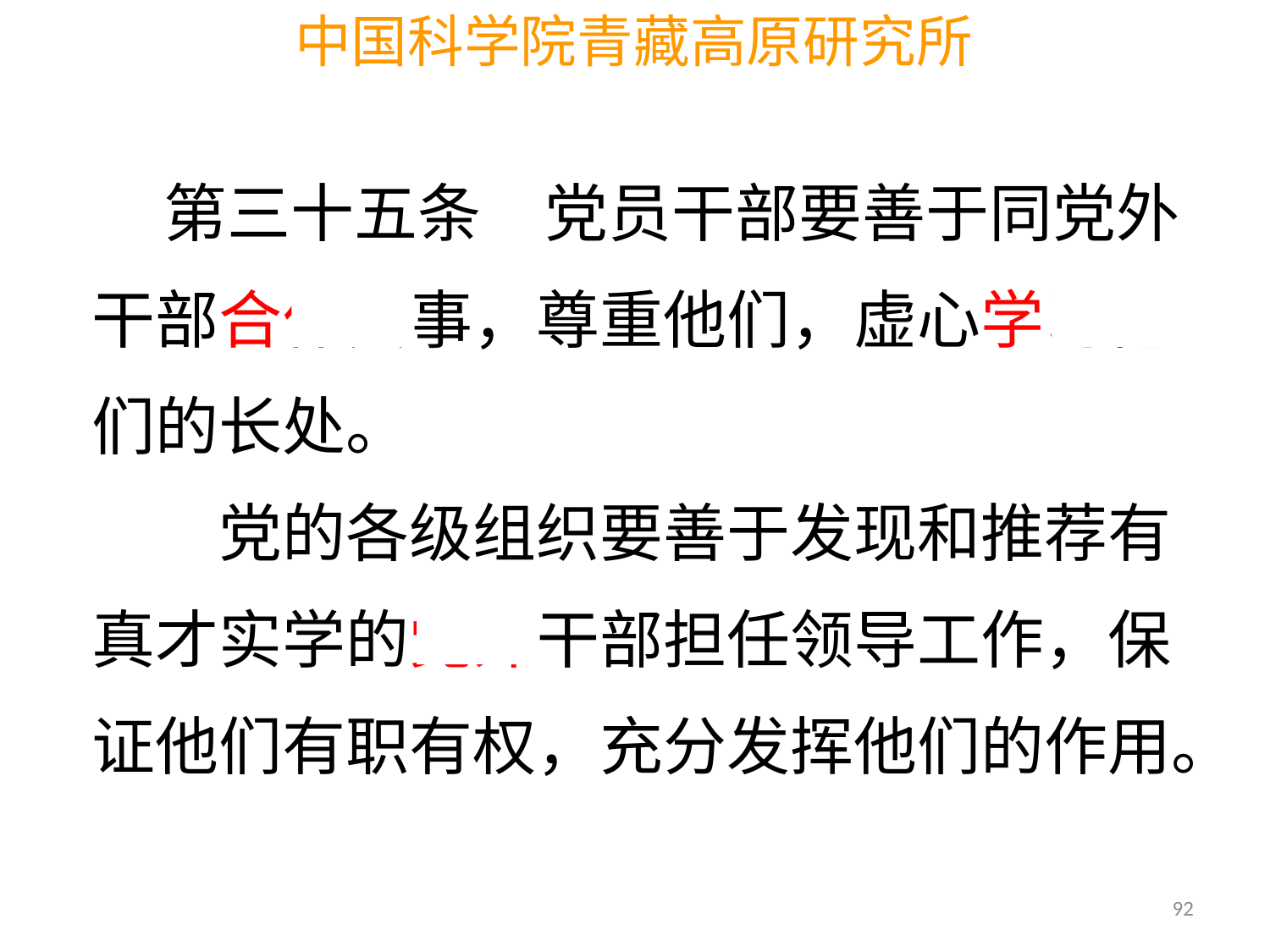

# 第三十五条　党员干部要善于同党外干部合作共事，尊重他们，虚心学习他们的长处。 　　党的各级组织要善于发现和推荐有真才实学的党外干部担任领导工作，保证他们有职有权，充分发挥他们的作用。

92